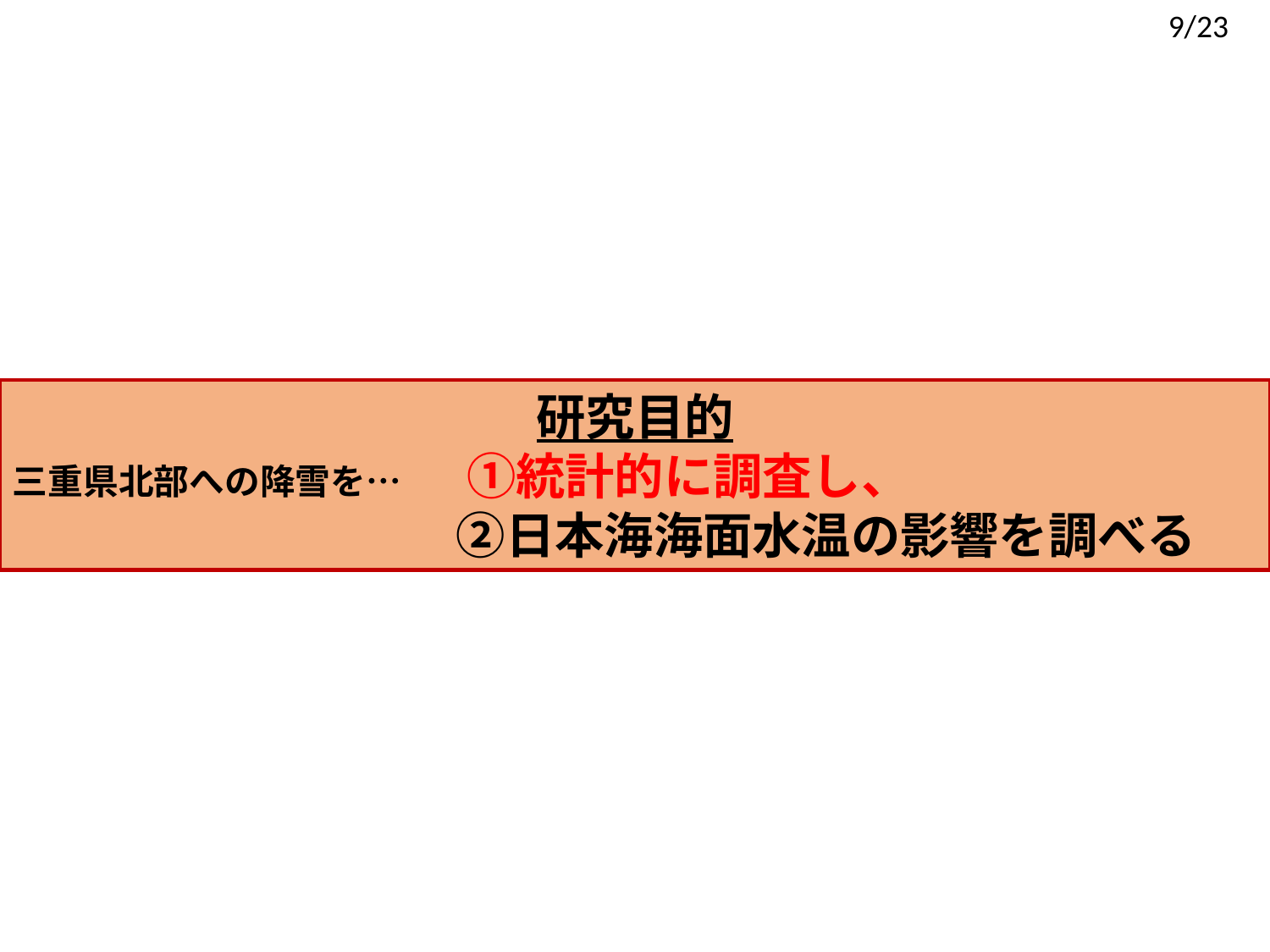

9/23
研究目的
三重県北部への降雪を…  　①統計的に調査し、
　　　　　　　　　②日本海海面水温の影響を調べる